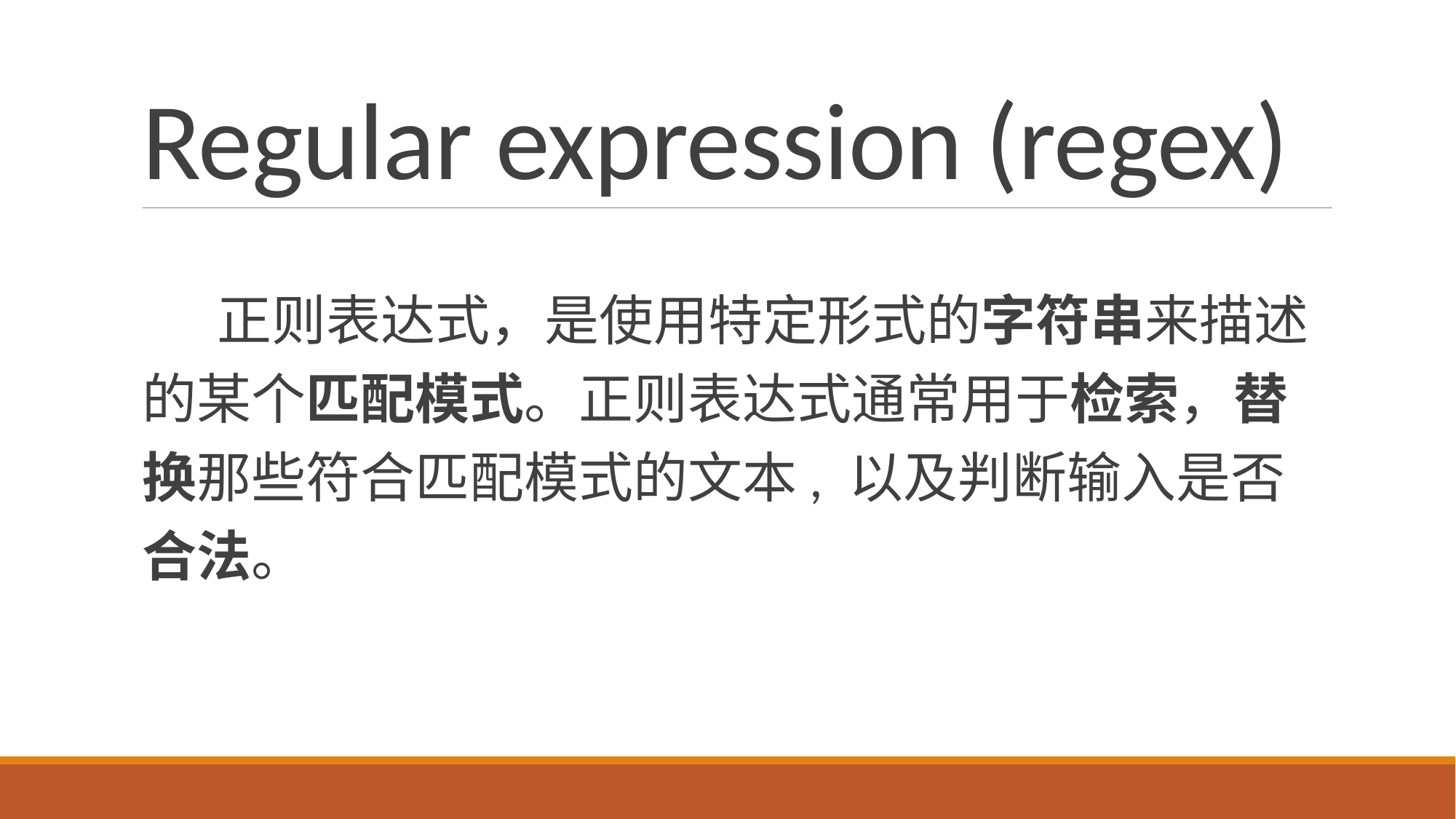

# Regular expression (regex)
     正则表达式，是使用特定形式的字符串来描述的某个匹配模式。正则表达式通常用于检索，替换那些符合匹配模式的文本, 以及判断输入是否合法。